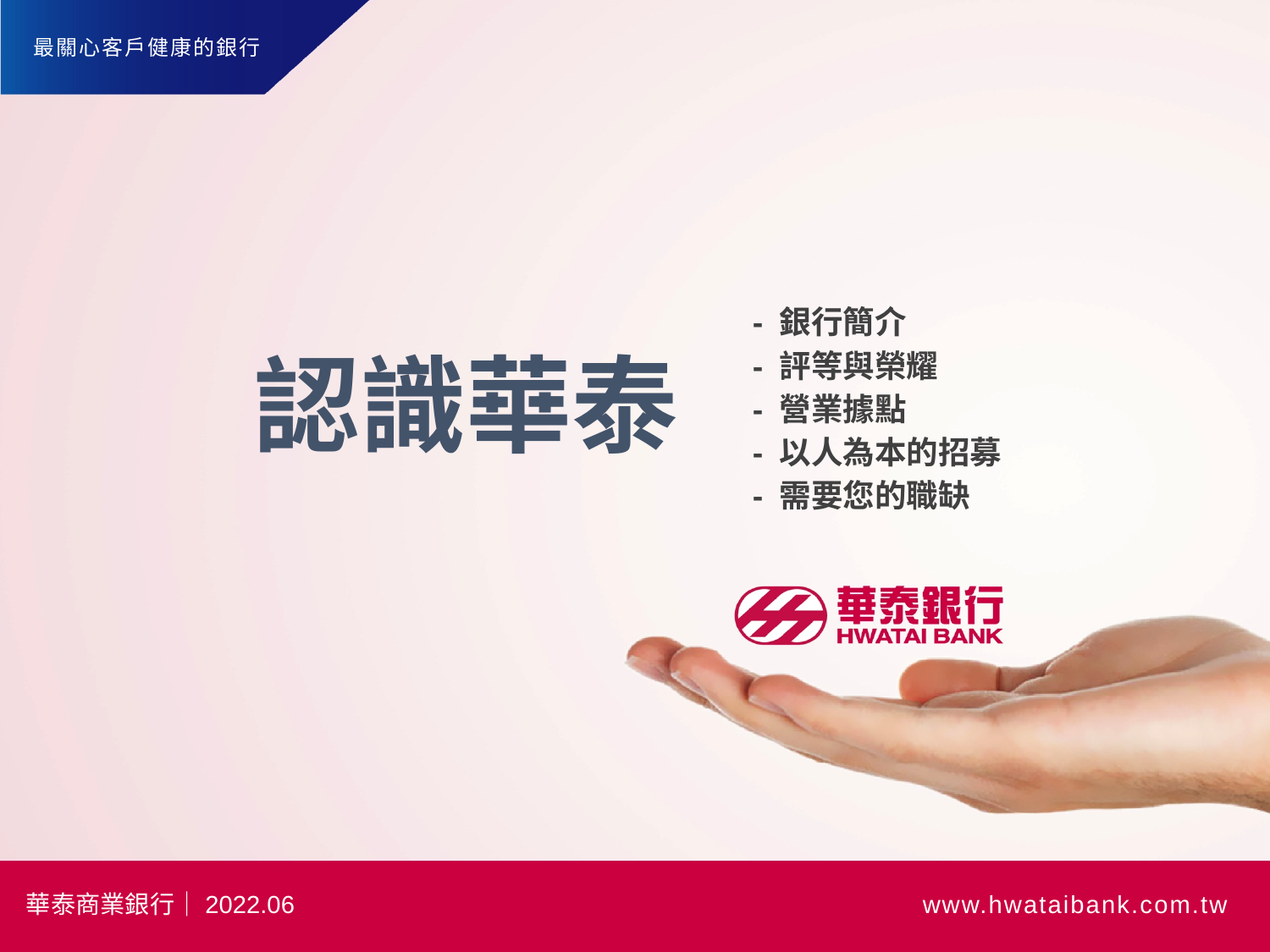

最關心客戶健康的銀行
- 銀行簡介
- 評等與榮耀
- 營業據點
- 以人為本的招募
- 需要您的職缺
認識華泰
華泰商業銀行│2022.06
www.hwataibank.com.tw